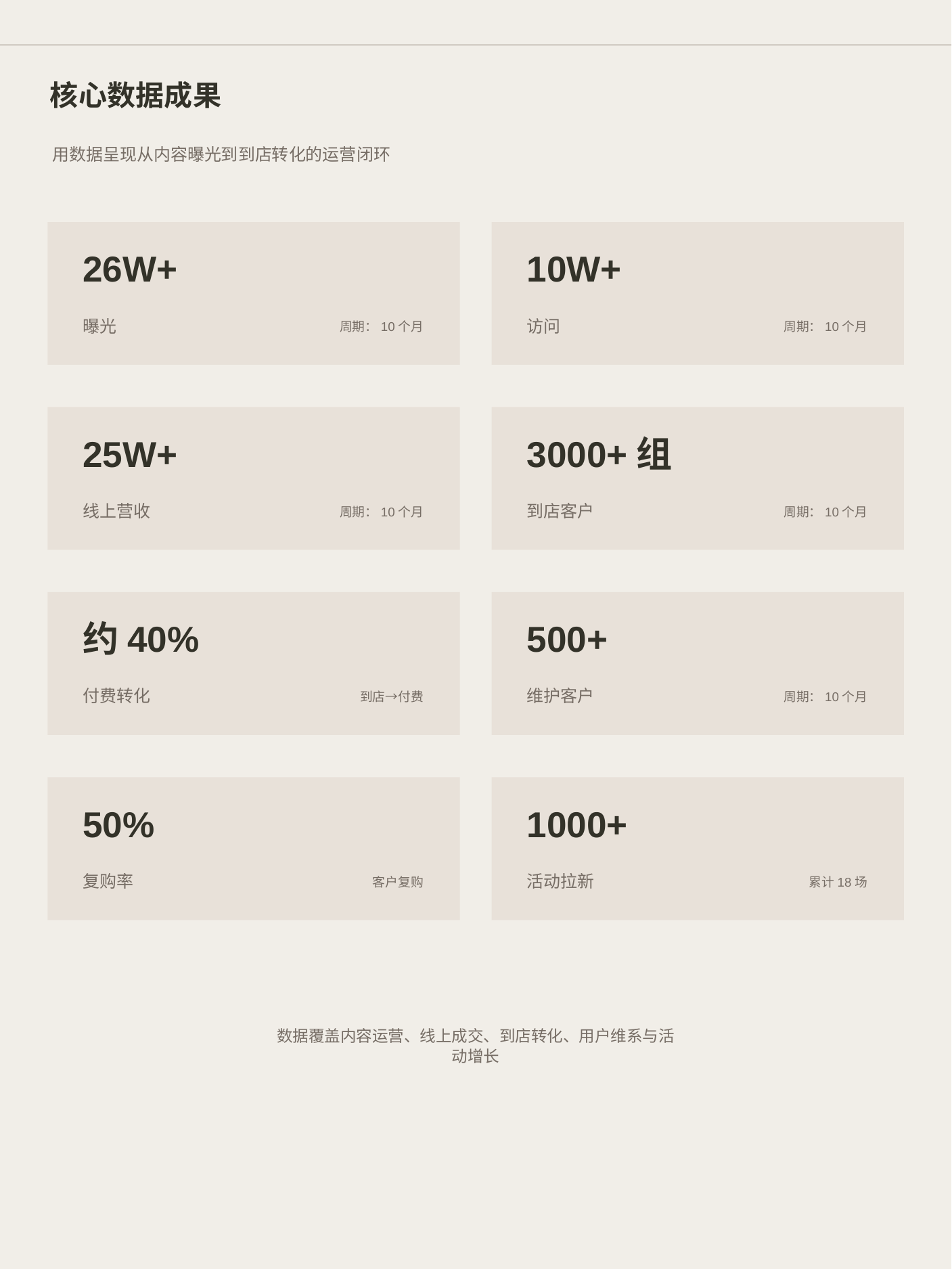

核心数据成果
用数据呈现从内容曝光到到店转化的运营闭环

26W+
10W+
曝光
访问
周期：10个月
周期：10个月

25W+
3000+组
线上营收
到店客户
周期：10个月
周期：10个月

约40%
500+
付费转化
维护客户
到店→付费
周期：10个月

50%
1000+
复购率
活动拉新
客户复购
累计18场
数据覆盖内容运营、线上成交、到店转化、用户维系与活动增长